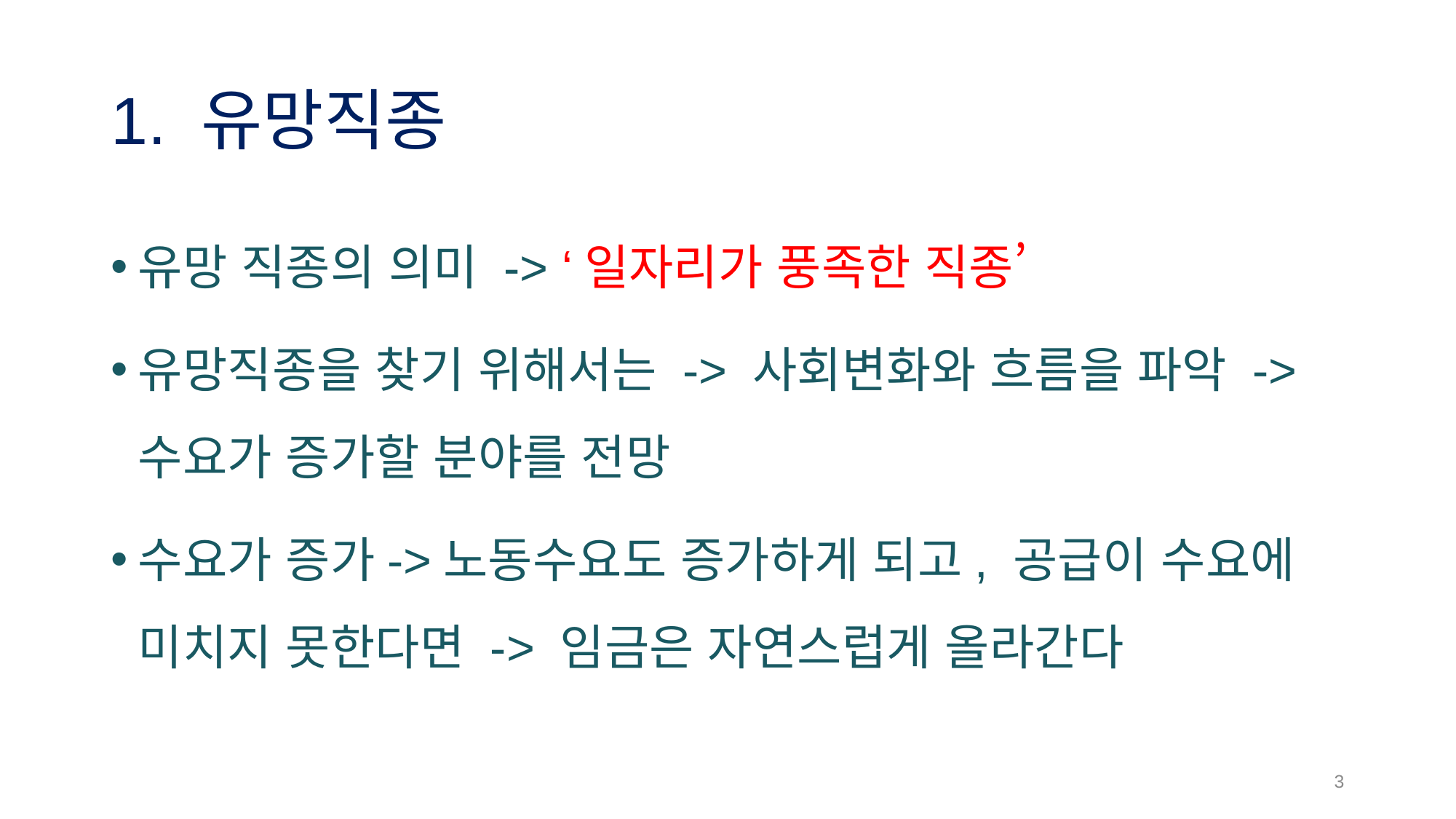

# 1. 유망직종
유망 직종의 의미 -> ‘일자리가 풍족한 직종’
유망직종을 찾기 위해서는 -> 사회변화와 흐름을 파악 -> 수요가 증가할 분야를 전망
수요가 증가->노동수요도 증가하게 되고, 공급이 수요에 미치지 못한다면 -> 임금은 자연스럽게 올라간다
3